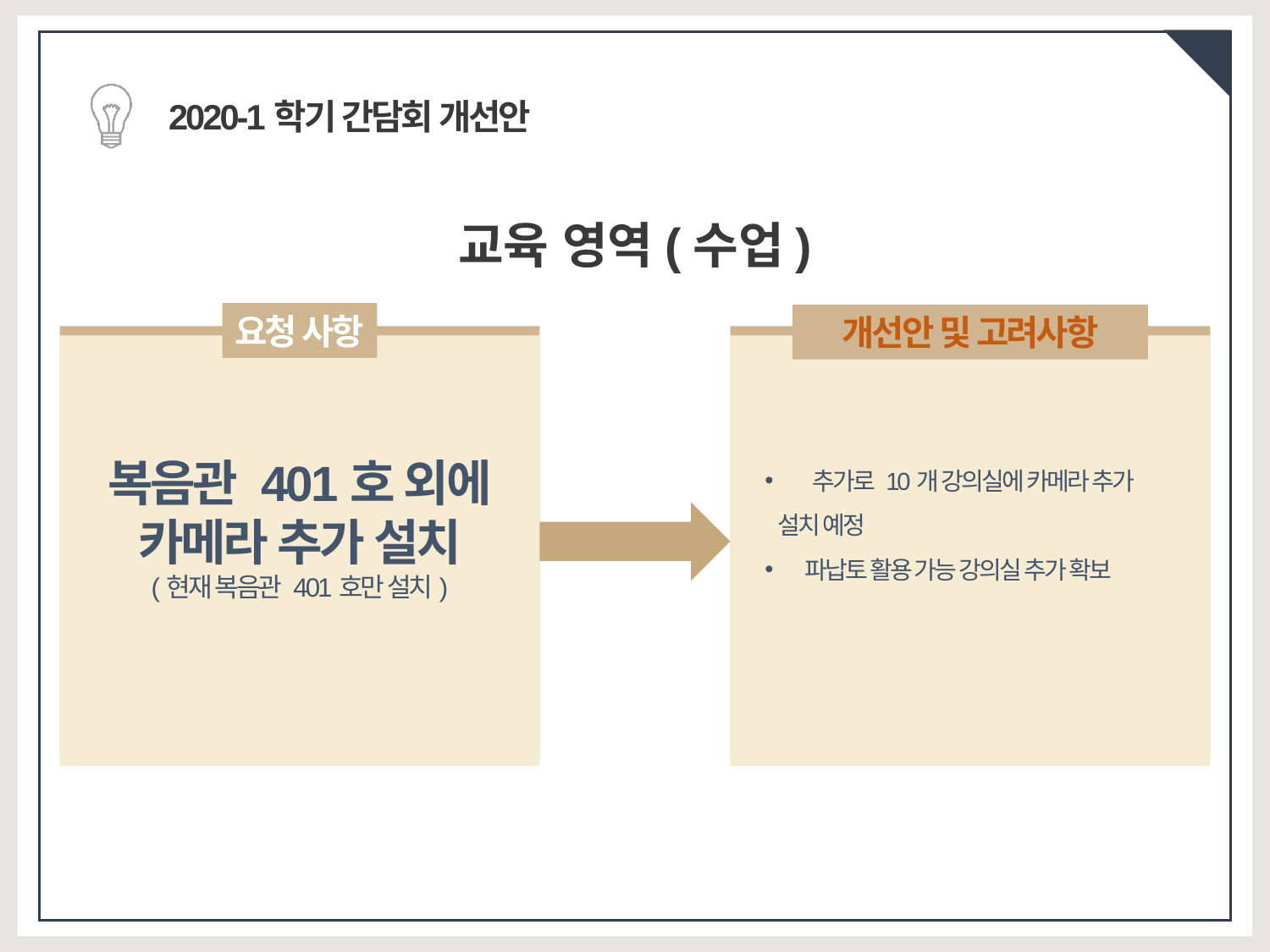

2020-1학기 간담회 개선안
교육 영역(수업)
요청 사항
개선안 및 고려사항

추가로 10개 강의실에 카메라 추가
 설치 예정
파납토 활용 가능 강의실 추가 확보
복음관 401호 외에
카메라 추가 설치
(현재 복음관 401호만 설치)